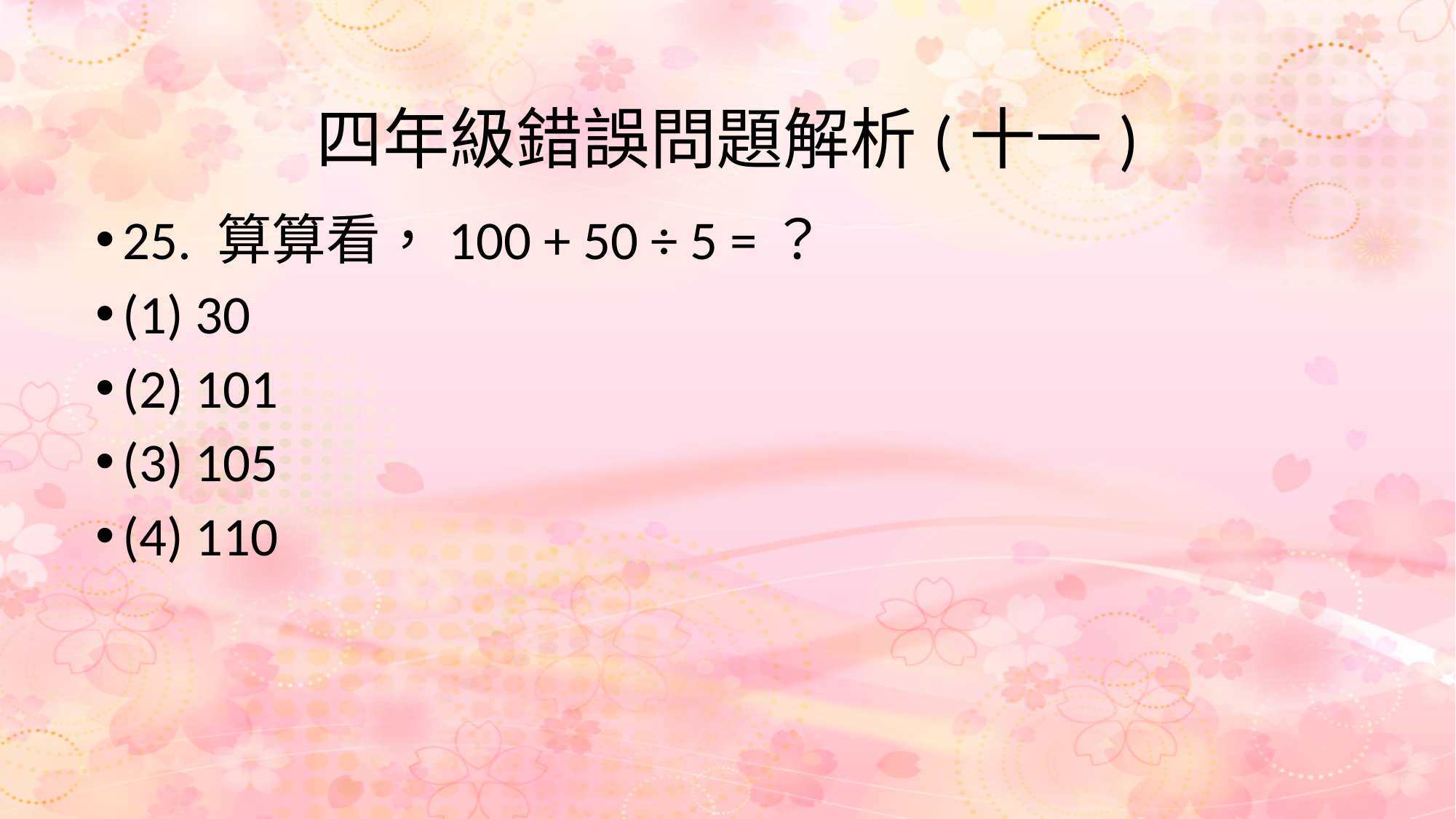

# 四年級錯誤問題解析(十一)
25. 算算看，100 + 50 ÷ 5 =？
(1) 30
(2) 101
(3) 105
(4) 110